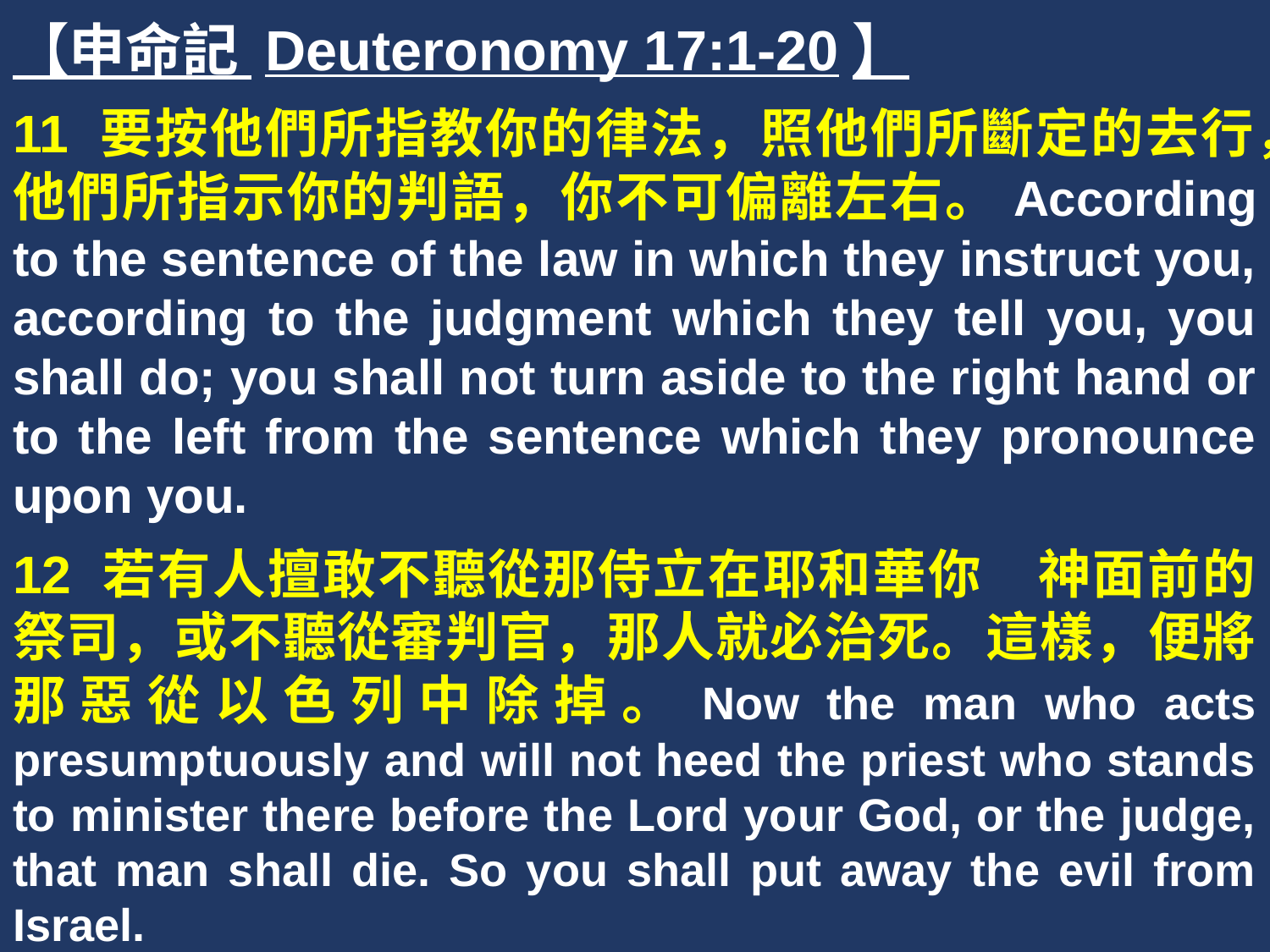

【申命記 Deuteronomy 17:1-20】
11 要按他們所指教你的律法，照他們所斷定的去行，他們所指示你的判語，你不可偏離左右。According to the sentence of the law in which they instruct you, according to the judgment which they tell you, you shall do; you shall not turn aside to the right hand or to the left from the sentence which they pronounce upon you.
12 若有人擅敢不聽從那侍立在耶和華你　神面前的祭司，或不聽從審判官，那人就必治死。這樣，便將那惡從以色列中除掉。Now the man who acts presumptuously and will not heed the priest who stands to minister there before the Lord your God, or the judge, that man shall die. So you shall put away the evil from Israel.